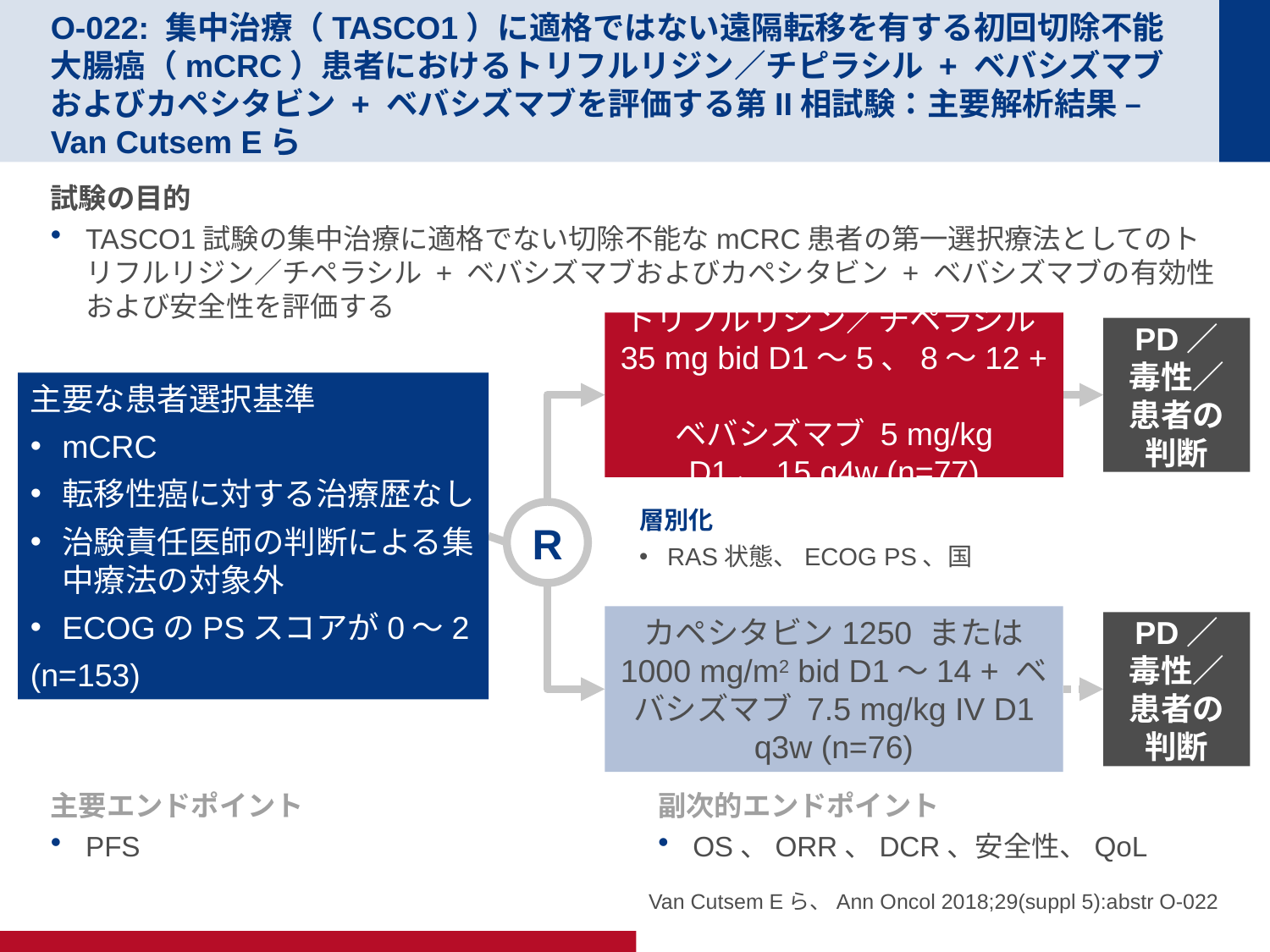

# O-022: 集中治療（TASCO1）に適格ではない遠隔転移を有する初回切除不能大腸癌（mCRC）患者におけるトリフルリジン／チピラシル + ベバシズマブおよびカペシタビン + ベバシズマブを評価する第II相試験：主要解析結果 – Van Cutsem Eら
試験の目的
TASCO1試験の集中治療に適格でない切除不能なmCRC患者の第一選択療法としてのトリフルリジン／チペラシル + ベバシズマブおよびカペシタビン + ベバシズマブの有効性および安全性を評価する
トリフルリジン／チペラシル35 mg bid D1～5、8～12 +
ベバシズマブ 5 mg/kg D1、15 q4w (n=77)
PD／
毒性／
患者の判断
主要な患者選択基準
mCRC
転移性癌に対する治療歴なし
治験責任医師の判断による集中療法の対象外
ECOGのPSスコアが0～2
(n=153)
層別化
RAS状態、ECOG PS、国
R
カペシタビン1250 または
1000 mg/m2 bid D1～14 + ベバシズマブ 7.5 mg/kg IV D1 q3w (n=76)
PD／
毒性／
患者の判断
主要エンドポイント
PFS

副次的エンドポイント
OS、ORR、DCR、安全性、QoL
Van Cutsem Eら、Ann Oncol 2018;29(suppl 5):abstr O-022